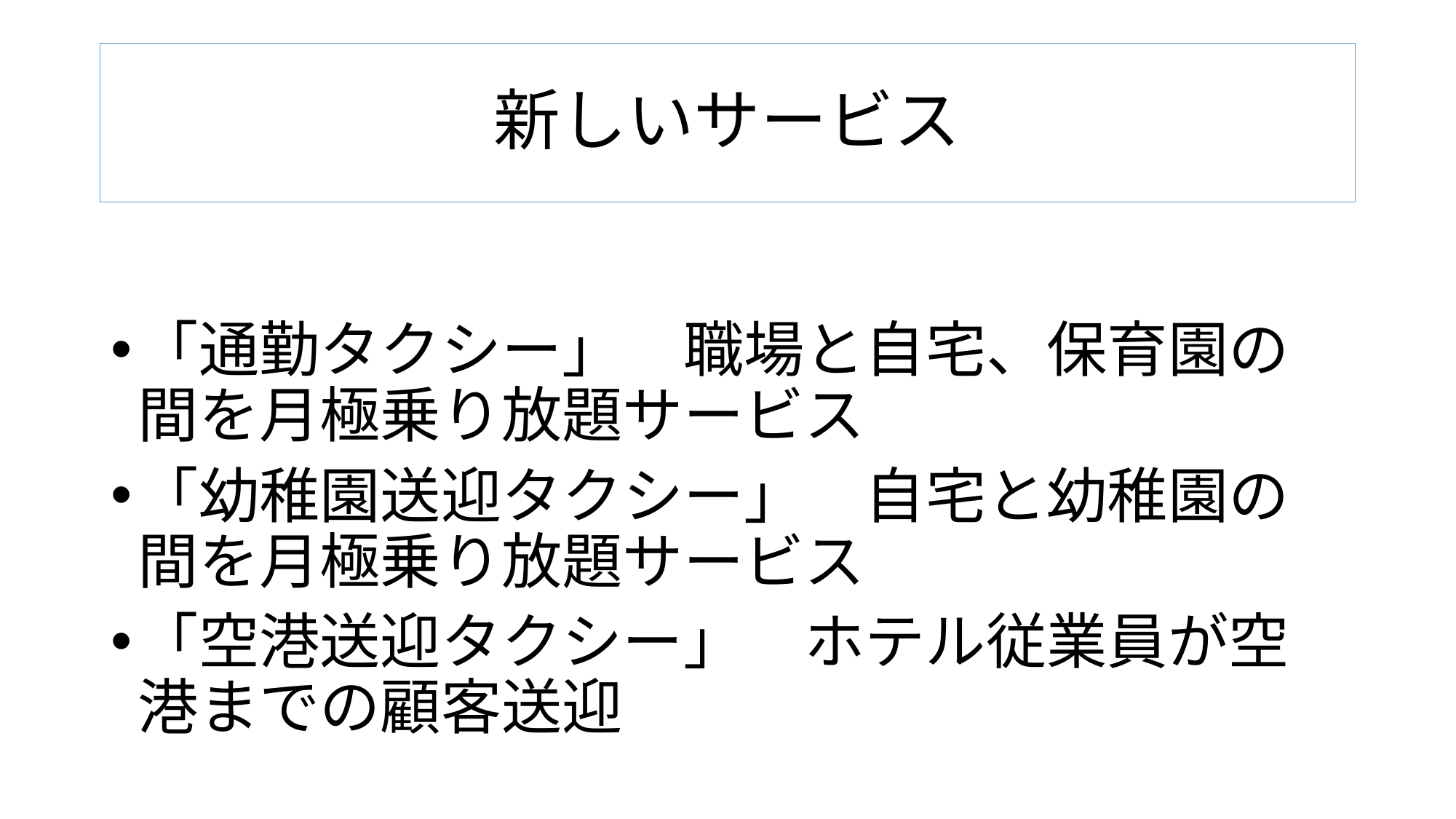

# 新しいサービス
「通勤タクシー」　職場と自宅、保育園の間を月極乗り放題サービス
「幼稚園送迎タクシー」　自宅と幼稚園の間を月極乗り放題サービス
「空港送迎タクシー」　ホテル従業員が空港までの顧客送迎